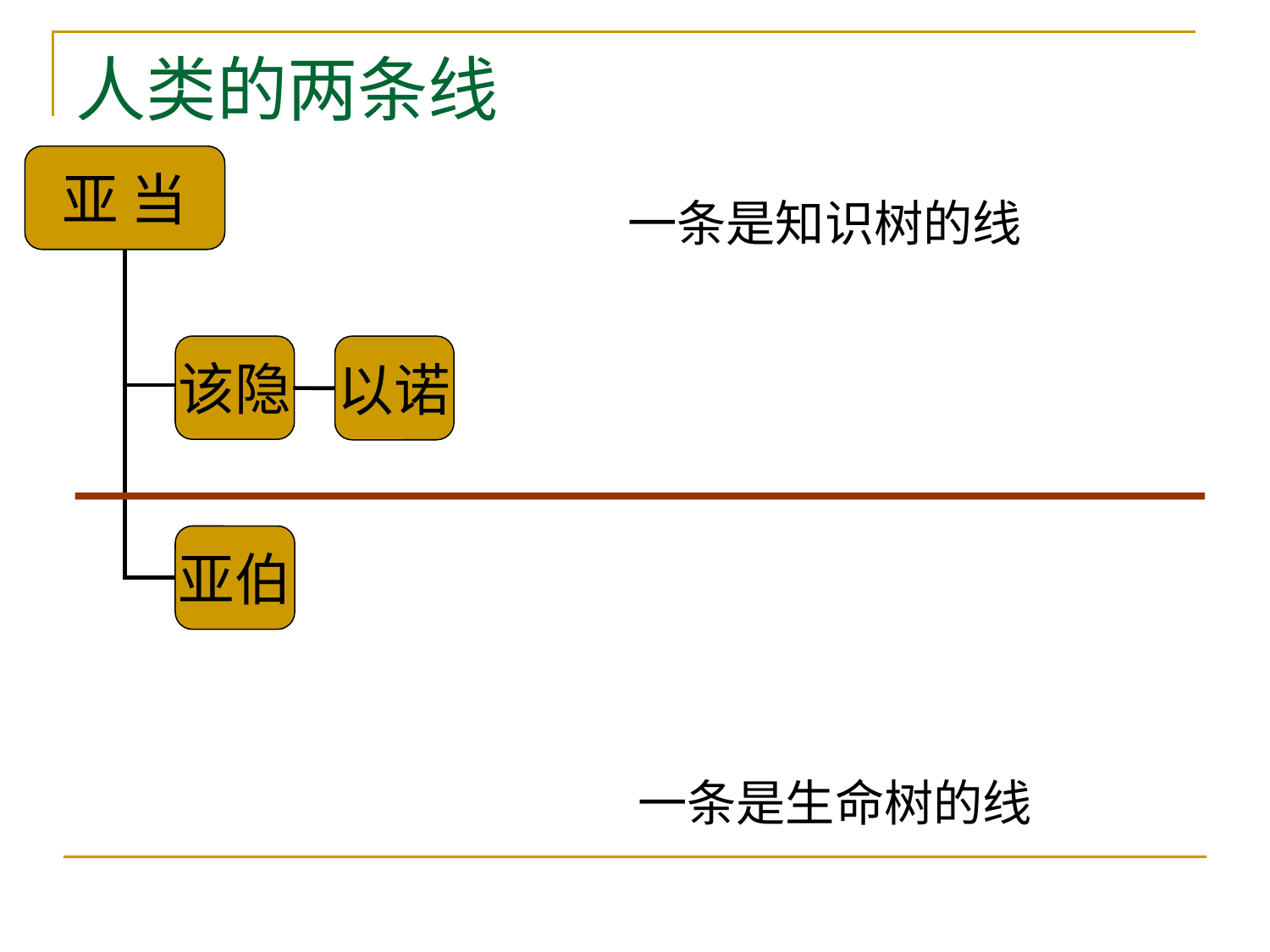

# 人类的两条线

亚 当
该隐
以诺
亚伯
一条是知识树的线

一条是生命树的线